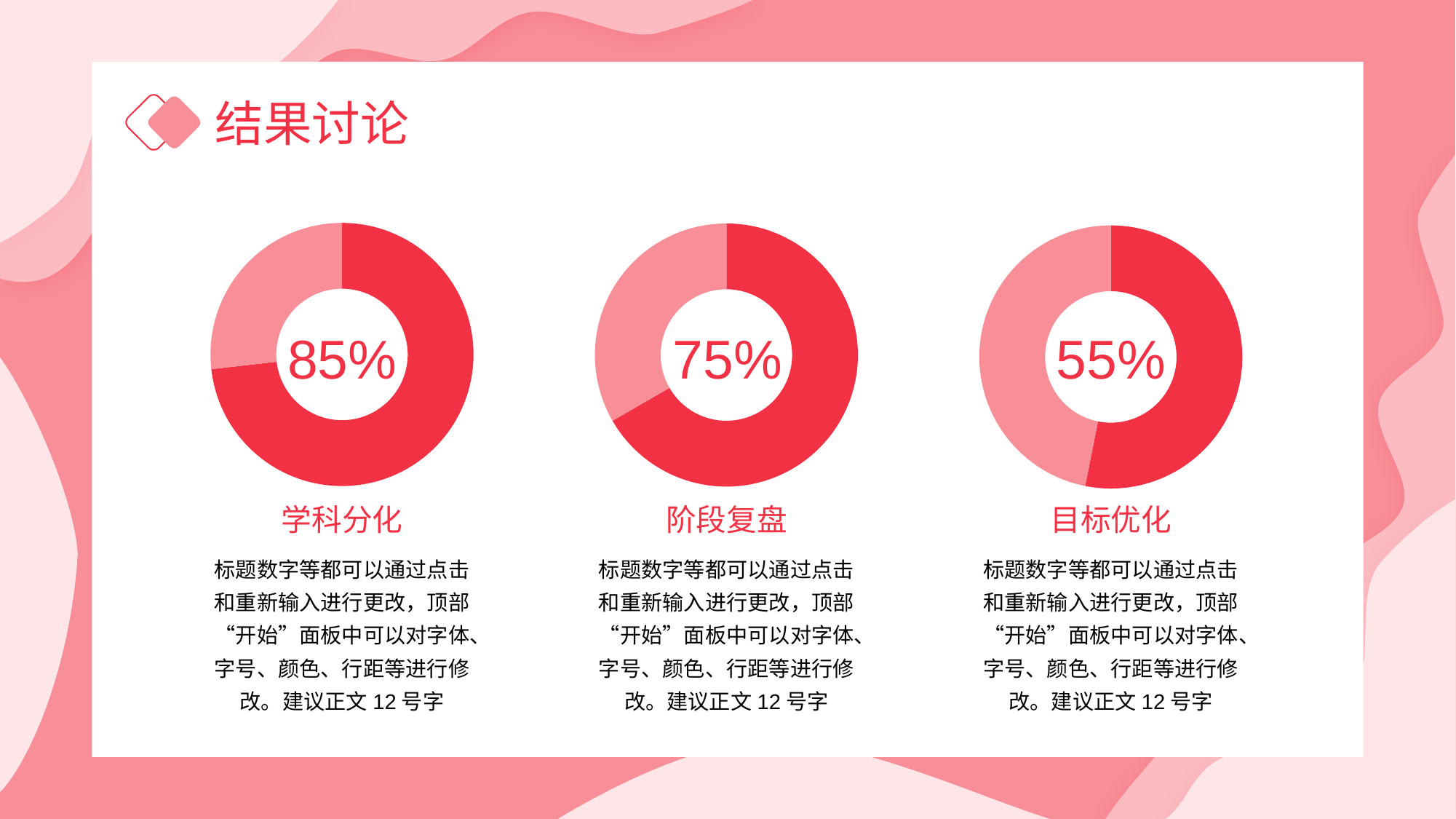

结果讨论

### Chart

| Category | 列1 |
|---|---|
|  | 8.2 |
|  | 3.0 |

### Chart

| Category | 列1 |
|---|---|
|  | 6.0 |
|  | 3.0 |

### Chart

| Category | 列1 |
|---|---|
|  | 3.4 |
|  | 3.0 |
55%
75%
85%
学科分化
阶段复盘
目标优化
标题数字等都可以通过点击和重新输入进行更改，顶部“开始”面板中可以对字体、字号、颜色、行距等进行修改。建议正文12号字
标题数字等都可以通过点击和重新输入进行更改，顶部“开始”面板中可以对字体、字号、颜色、行距等进行修改。建议正文12号字
标题数字等都可以通过点击和重新输入进行更改，顶部“开始”面板中可以对字体、字号、颜色、行距等进行修改。建议正文12号字